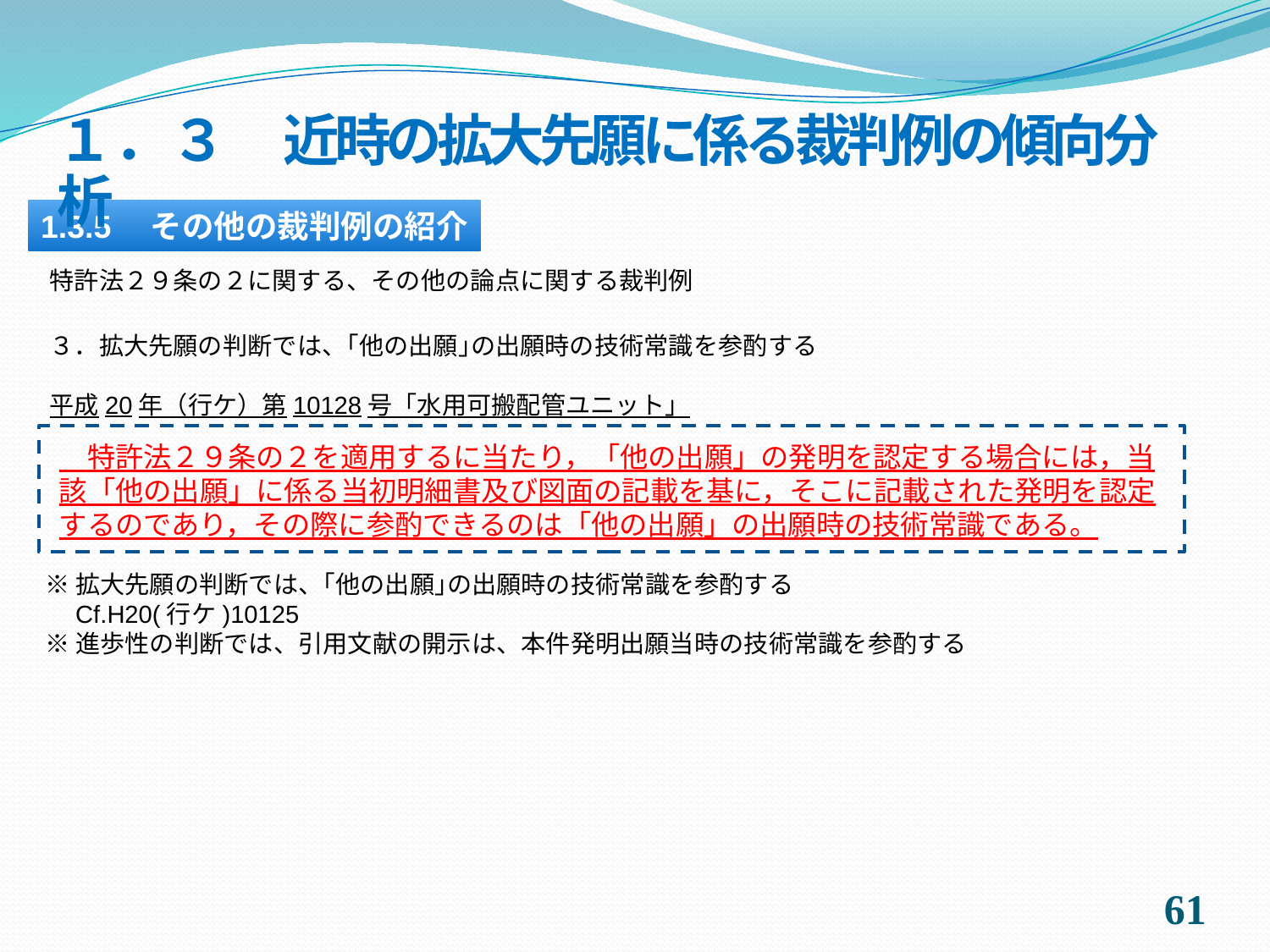

１．３　近時の拡大先願に係る裁判例の傾向分析
1.3.5　その他の裁判例の紹介
特許法２９条の２に関する、その他の論点に関する裁判例

３．拡大先願の判断では、｢他の出願｣の出願時の技術常識を参酌する

平成20年（行ケ）第10128号「水用可搬配管ユニット」

　特許法２９条の２を適用するに当たり，「他の出願」の発明を認定する場合には，当該「他の出願」に係る当初明細書及び図面の記載を基に，そこに記載された発明を認定するのであり，その際に参酌できるのは「他の出願」の出願時の技術常識である。
※拡大先願の判断では、｢他の出願｣の出願時の技術常識を参酌する
　Cf.H20(行ケ)10125
※進歩性の判断では、引用文献の開示は、本件発明出願当時の技術常識を参酌する
61